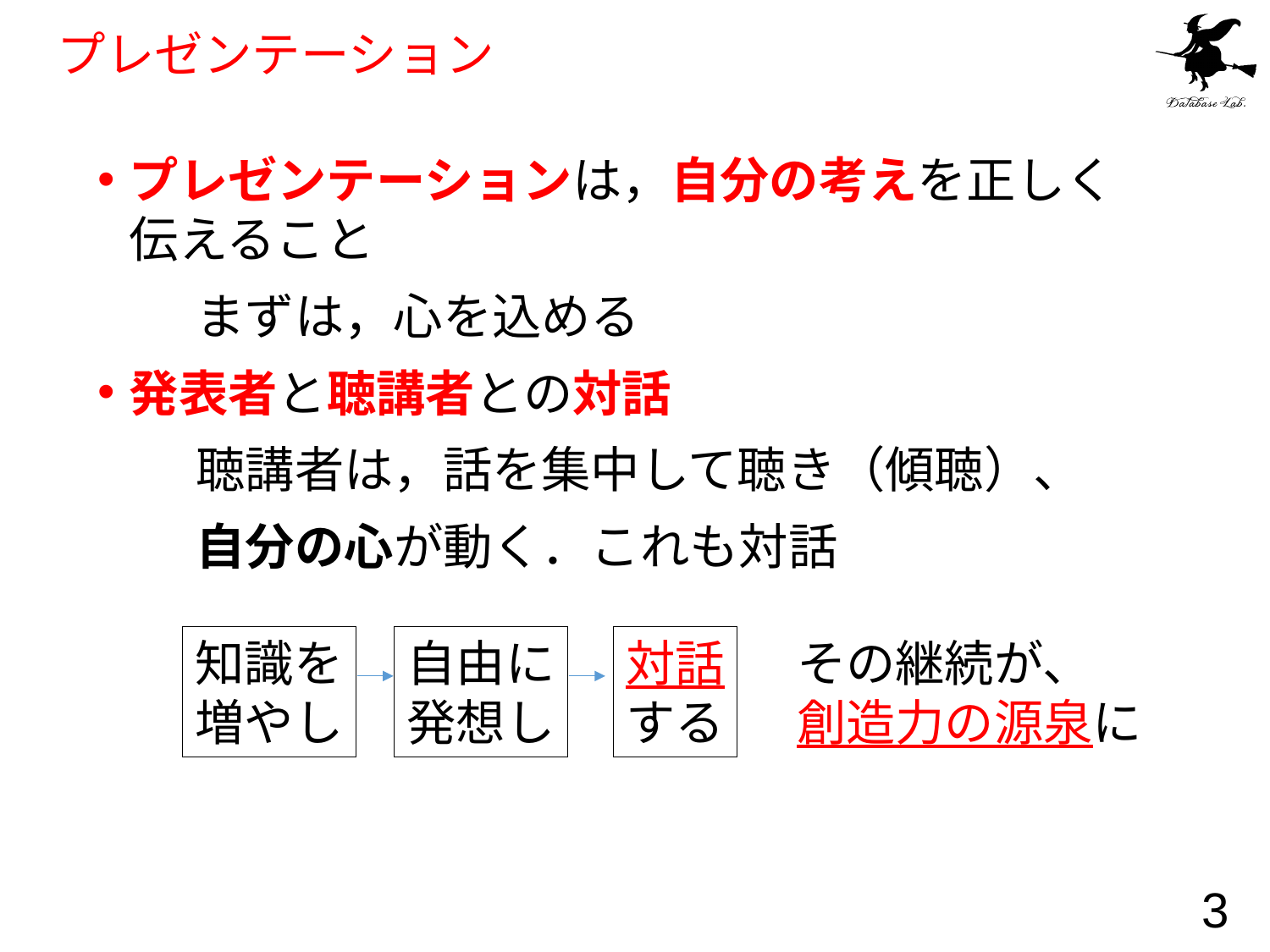

# プレゼンテーション
プレゼンテーションは，自分の考えを正しく伝えること
　　まずは，心を込める
発表者と聴講者との対話
　　聴講者は，話を集中して聴き（傾聴）、
　　自分の心が動く．これも対話
対話
する
自由に
発想し
知識を
増やし
その継続が、
創造力の源泉に
3